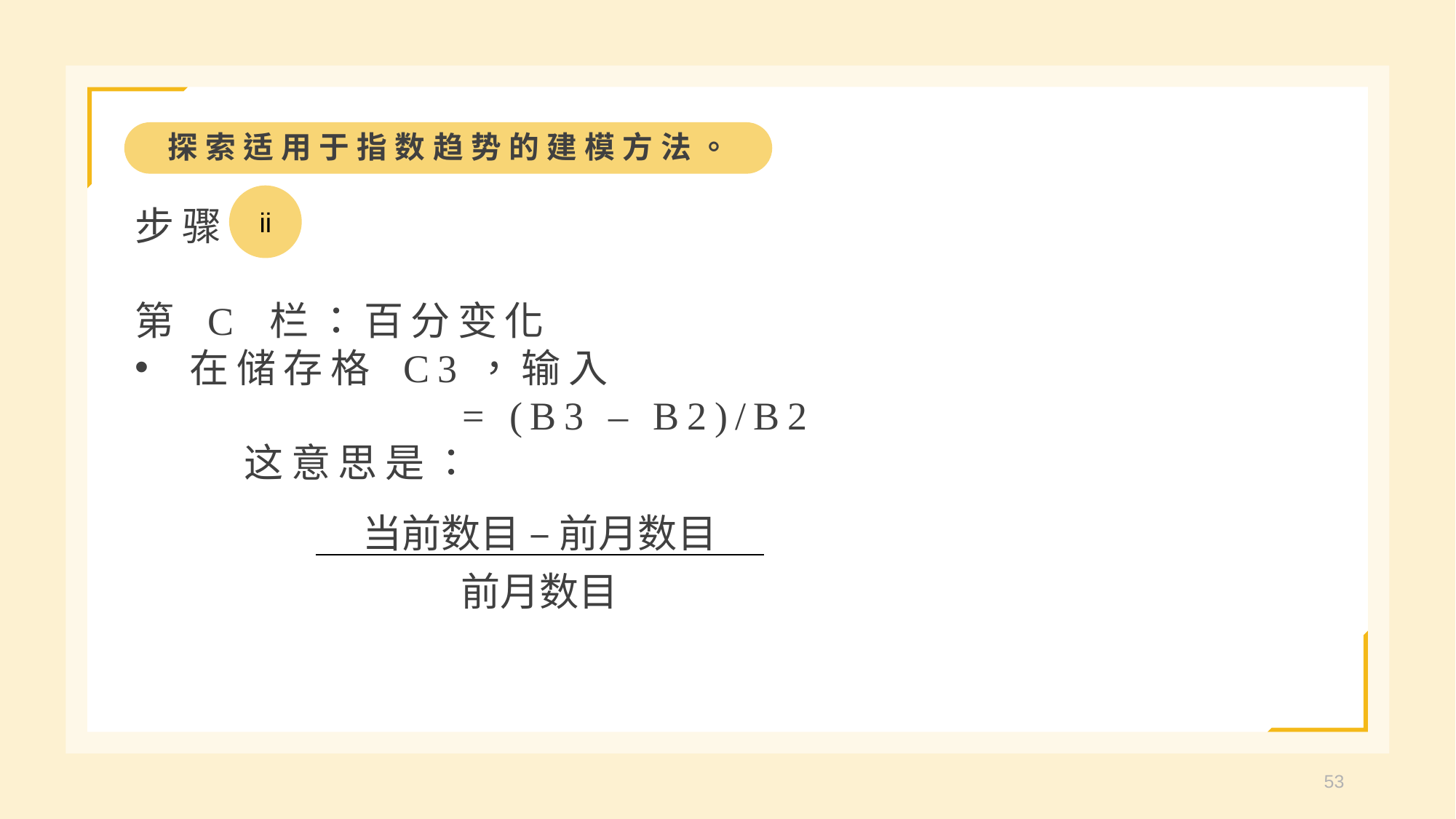

探索适用于指数趋势的建模方法。
ii
步骤

第 C 栏：百分变化
在储存格 C3，输入
			= (B3 – B2)/B2
	这意思是：

| 当前数目 – 前月数目 |
| --- |
| 前月数目 |
53